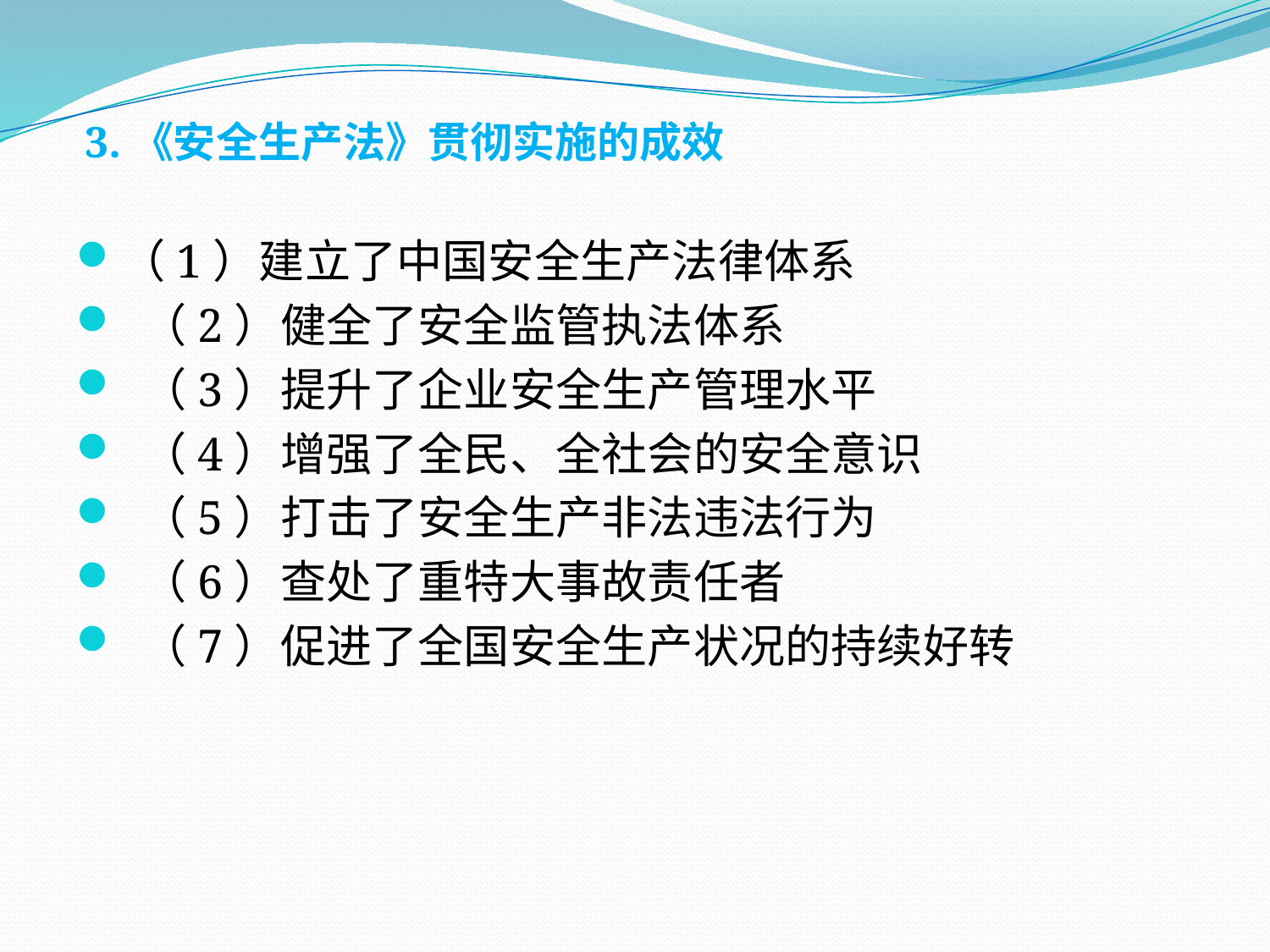

# 3.《安全生产法》贯彻实施的成效
（1）建立了中国安全生产法律体系
 （2）健全了安全监管执法体系
 （3）提升了企业安全生产管理水平
 （4）增强了全民、全社会的安全意识
 （5）打击了安全生产非法违法行为
 （6）查处了重特大事故责任者
 （7）促进了全国安全生产状况的持续好转